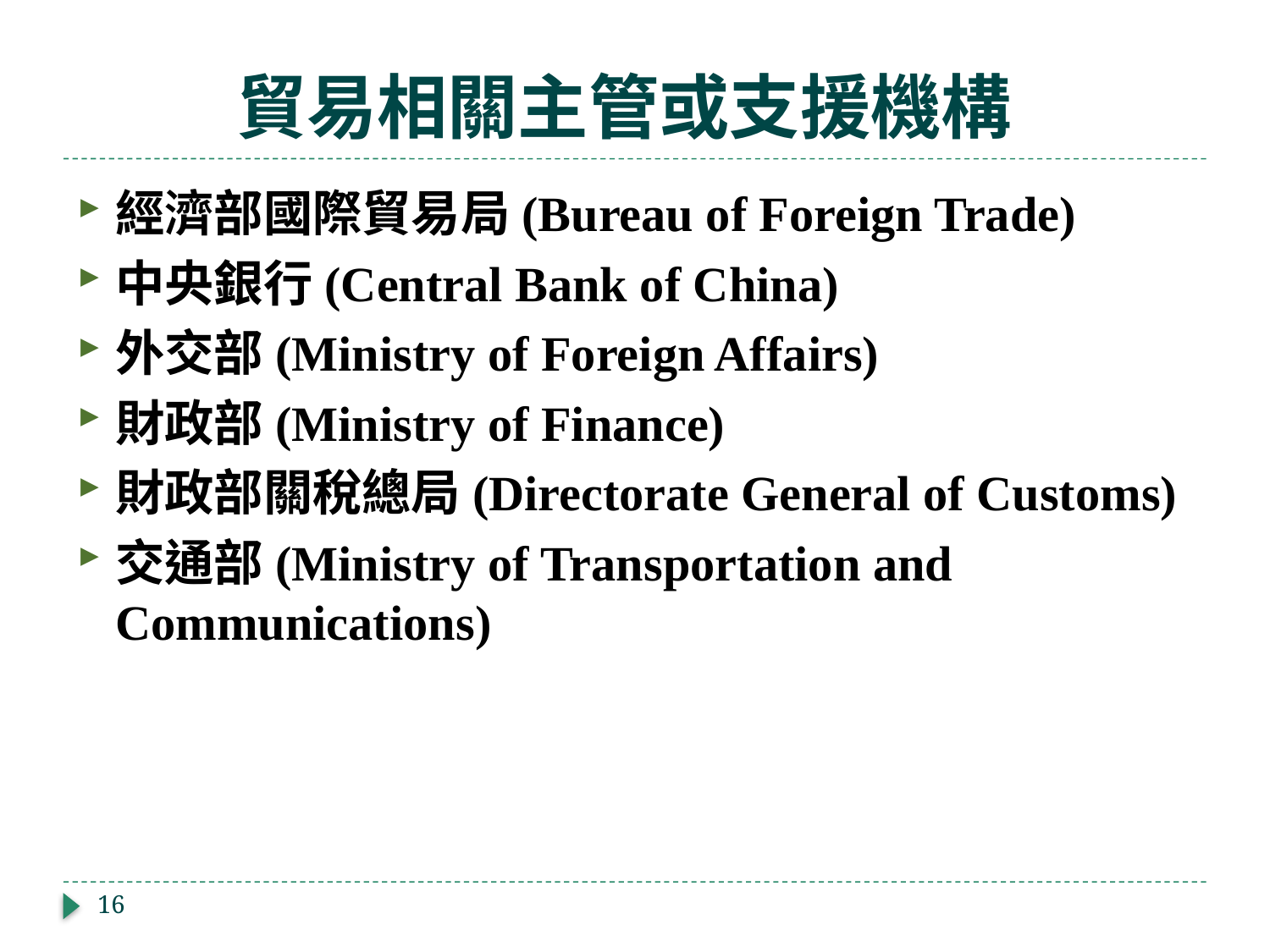

# 貿易相關主管或支援機構
經濟部國際貿易局(Bureau of Foreign Trade)
中央銀行(Central Bank of China)
外交部(Ministry of Foreign Affairs)
財政部(Ministry of Finance)
財政部關稅總局(Directorate General of Customs)
交通部(Ministry of Transportation and Communications)

16